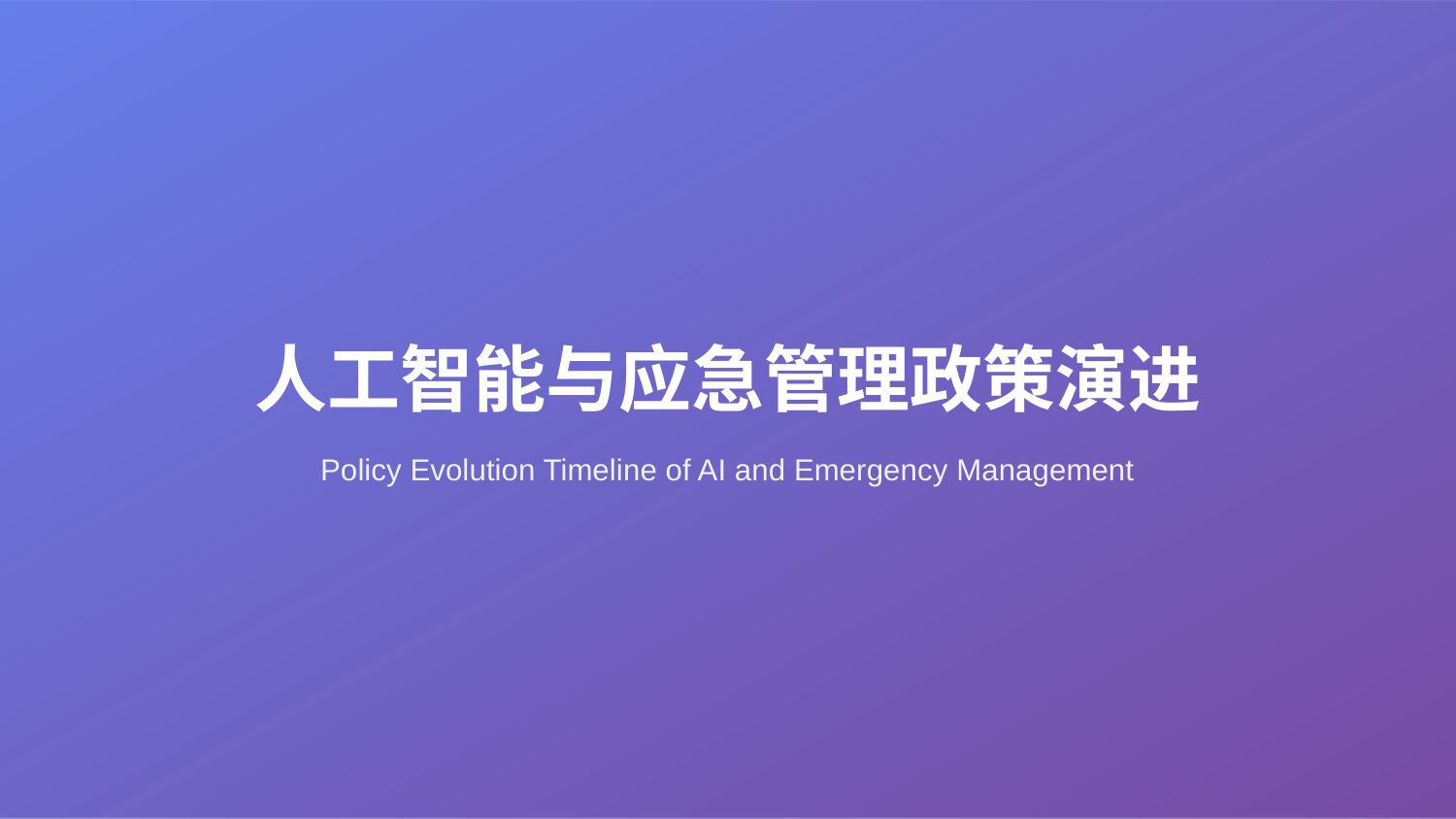

人工智能与应急管理政策演进
Policy Evolution Timeline of AI and Emergency Management